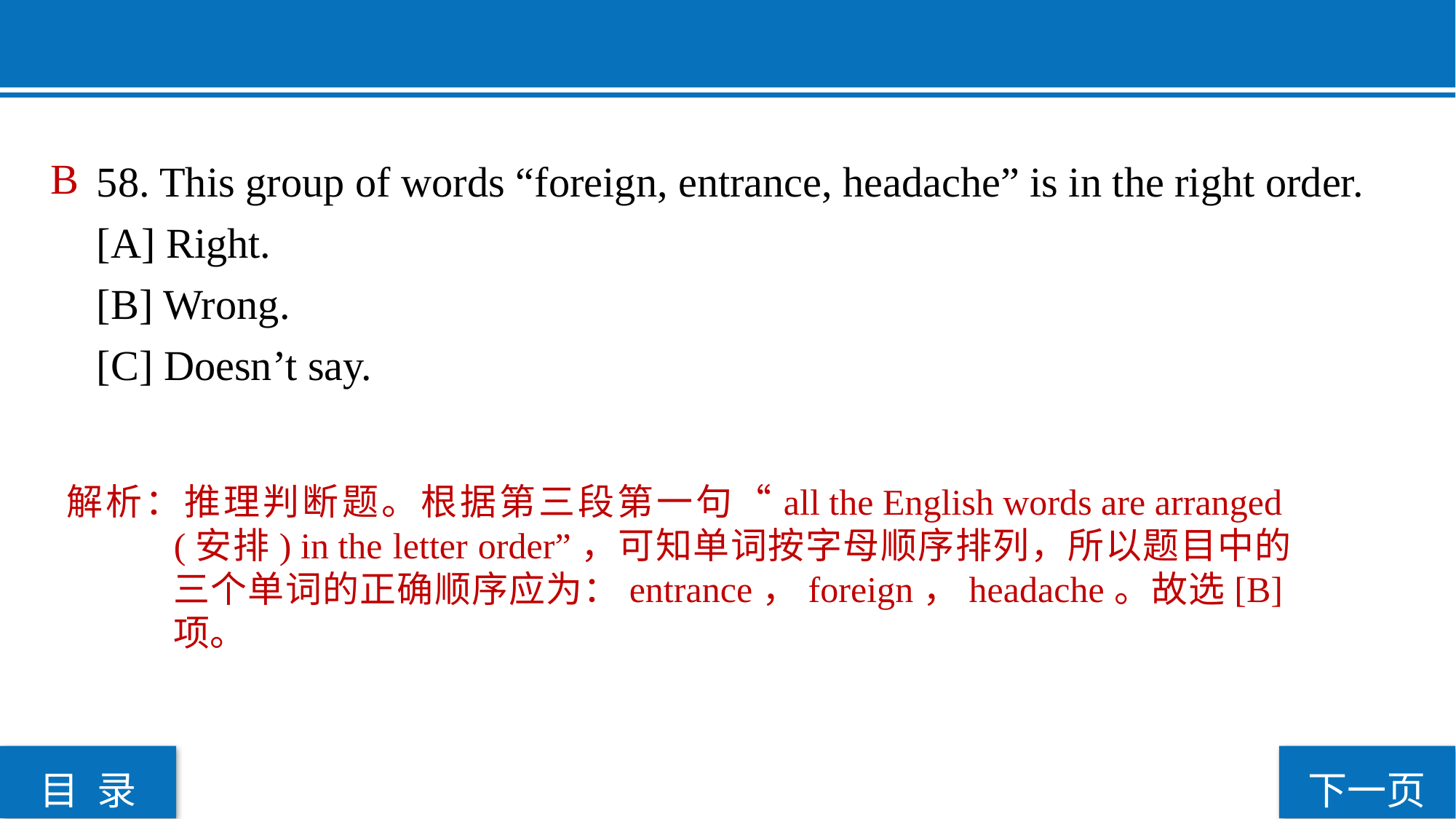

58. This group of words “foreign, entrance, headache” is in the right order.
[A] Right.
[B] Wrong.
[C] Doesn’t say.
 B
解析：推理判断题。根据第三段第一句“all the English words are arranged (安排) in the letter order”，可知单词按字母顺序排列，所以题目中的三个单词的正确顺序应为：entrance，foreign，headache。故选[B]项。